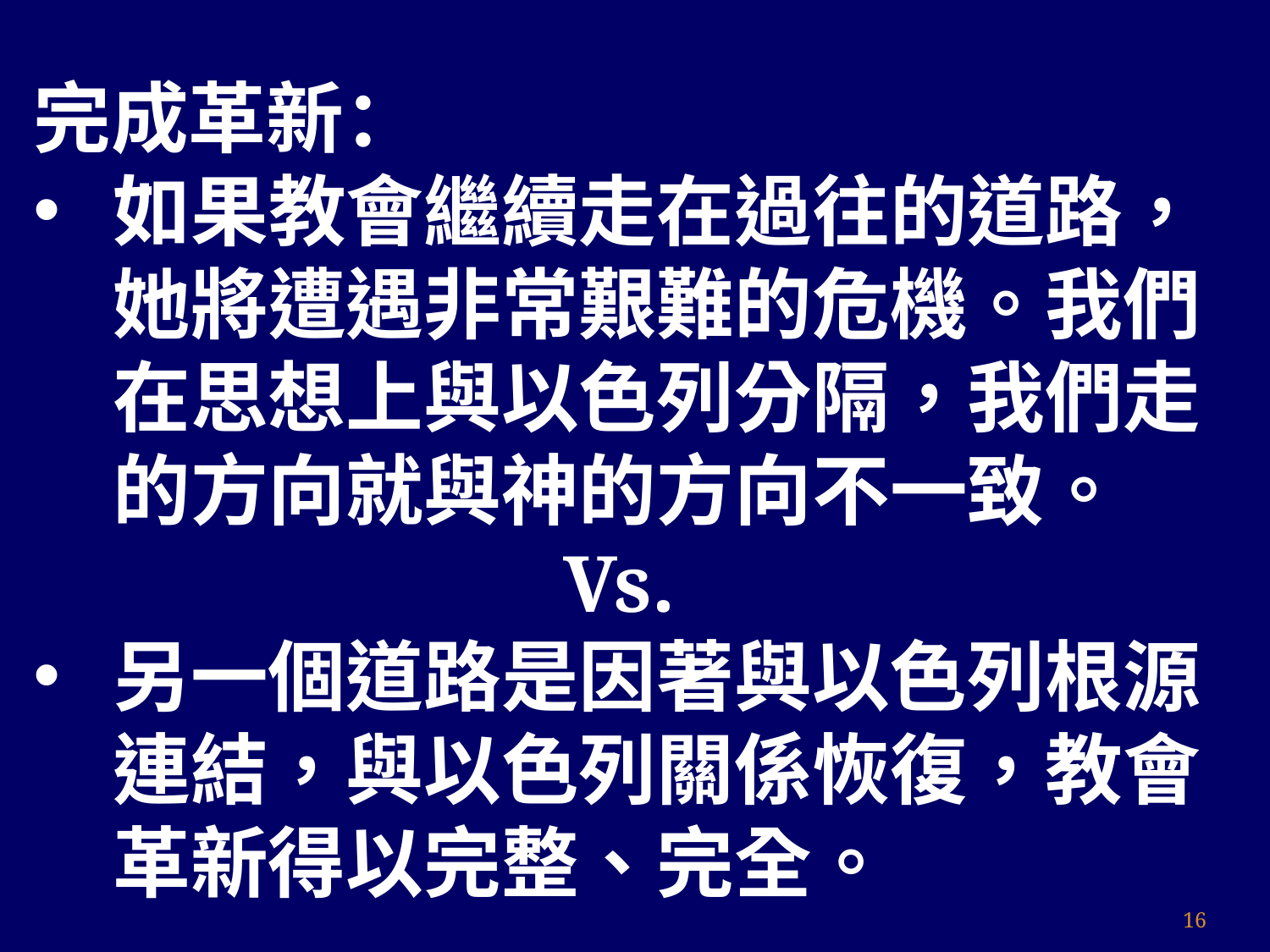

完成革新：
如果教會繼續走在過往的道路，她將遭遇非常艱難的危機。我們在思想上與以色列分隔，我們走的方向就與神的方向不一致。
Vs.
另一個道路是因著與以色列根源連結，與以色列關係恢復，教會革新得以完整、完全。
16